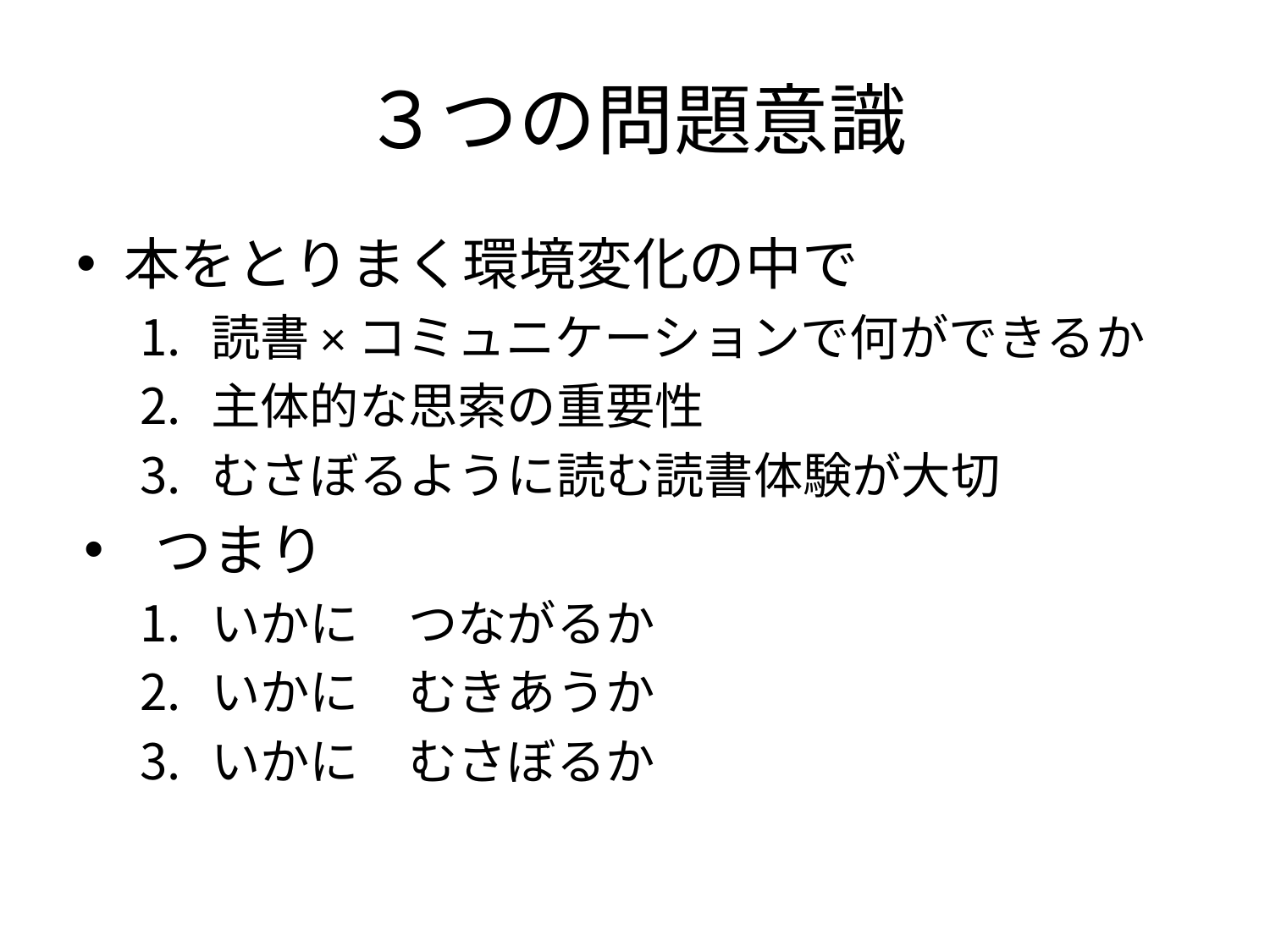

# ３つの問題意識
本をとりまく環境変化の中で
読書×コミュニケーションで何ができるか
主体的な思索の重要性
むさぼるように読む読書体験が大切
つまり
いかに　つながるか
いかに　むきあうか
いかに　むさぼるか